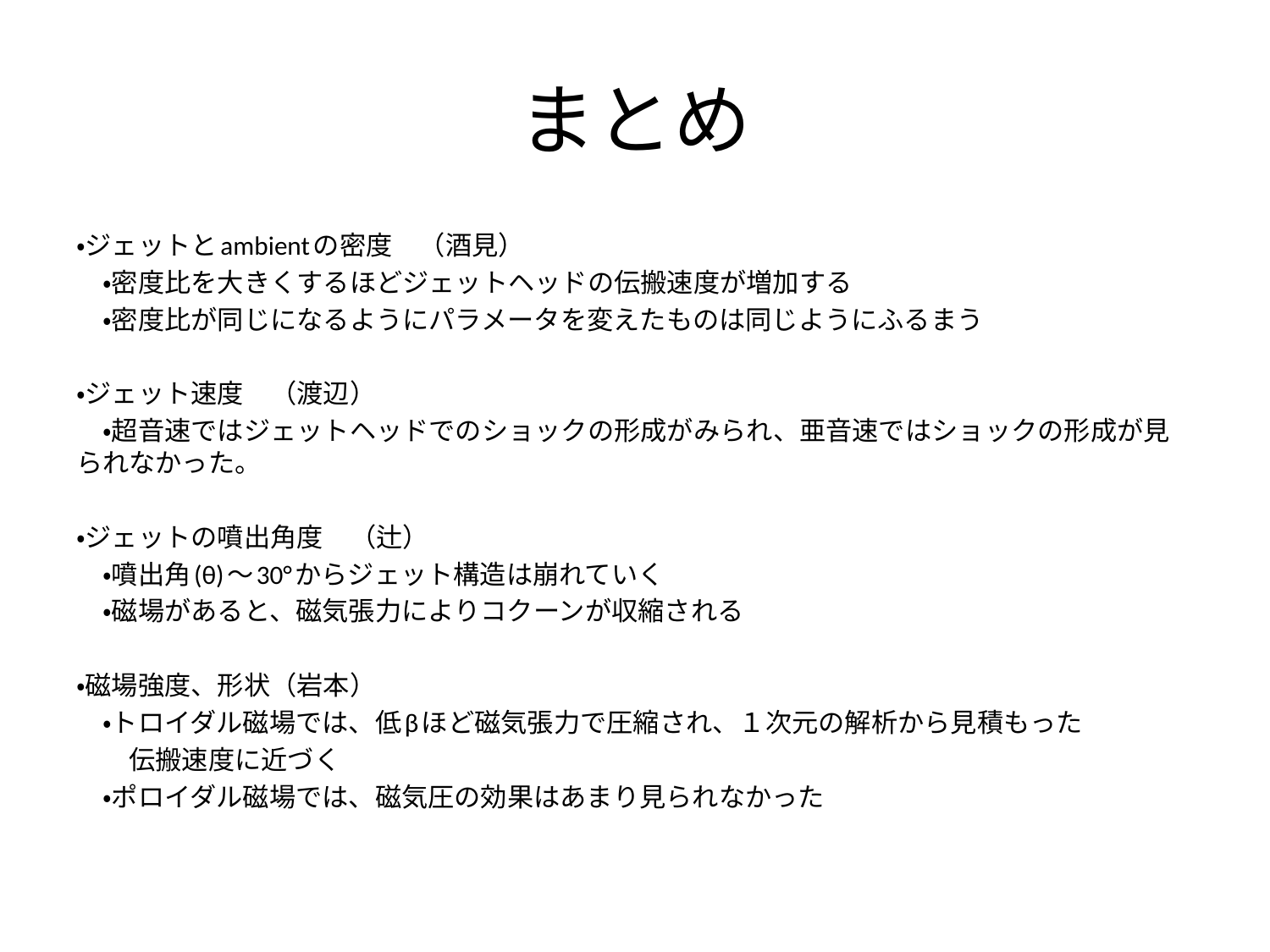

# まとめ
・ジェットとambientの密度　（酒見）
　・密度比を大きくするほどジェットヘッドの伝搬速度が増加する
　・密度比が同じになるようにパラメータを変えたものは同じようにふるまう

・ジェット速度　（渡辺）
　・超音速ではジェットヘッドでのショックの形成がみられ、亜音速ではショックの形成が見られなかった。

・ジェットの噴出角度　（辻）
　・噴出角(θ)〜30°からジェット構造は崩れていく
　・磁場があると、磁気張力によりコクーンが収縮される

・磁場強度、形状（岩本）
　・トロイダル磁場では、低βほど磁気張力で圧縮され、１次元の解析から見積もった
　　伝搬速度に近づく
　・ポロイダル磁場では、磁気圧の効果はあまり見られなかった